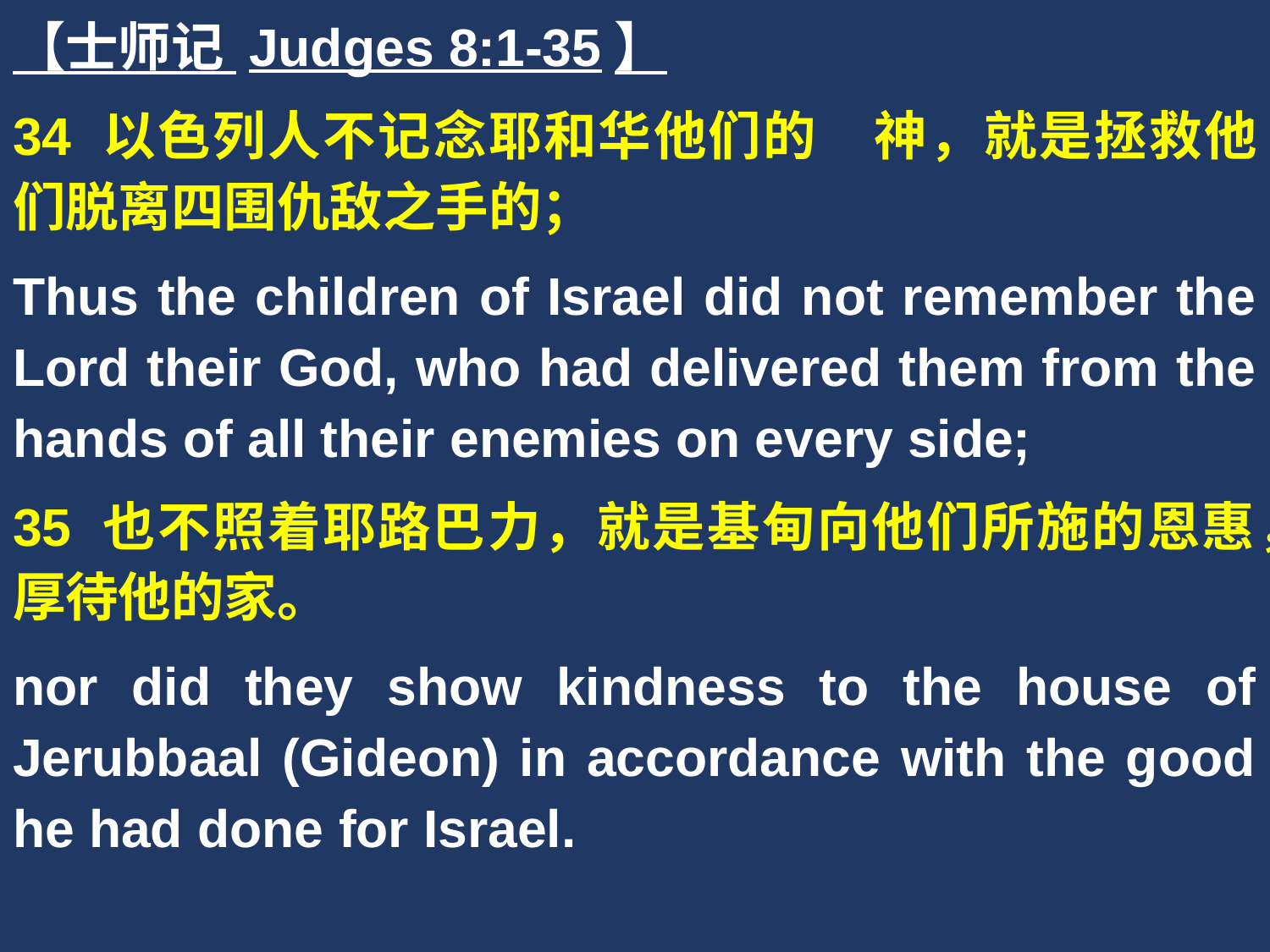

【士师记 Judges 8:1-35】
34 以色列人不记念耶和华他们的　神，就是拯救他们脱离四围仇敌之手的；
Thus the children of Israel did not remember the Lord their God, who had delivered them from the hands of all their enemies on every side;
35 也不照着耶路巴力，就是基甸向他们所施的恩惠，厚待他的家。
nor did they show kindness to the house of Jerubbaal (Gideon) in accordance with the good he had done for Israel.